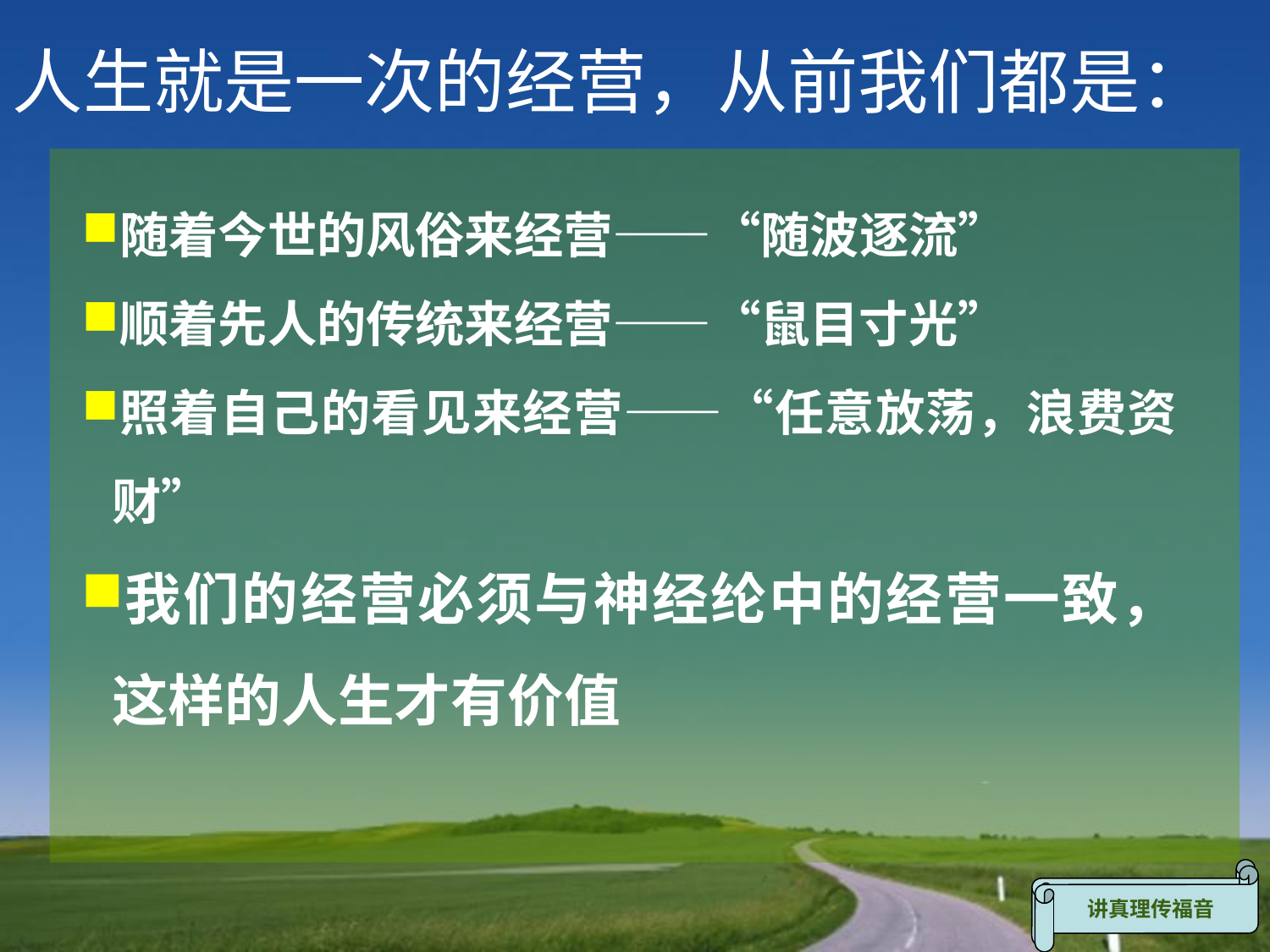

人生就是一次的经营，从前我们都是：

随着今世的风俗来经营——“随波逐流”
顺着先人的传统来经营——“鼠目寸光”
照着自己的看见来经营——“任意放荡，浪费资财”
我们的经营必须与神经纶中的经营一致，这样的人生才有价值

神经纶中的经营
讲真理传福音